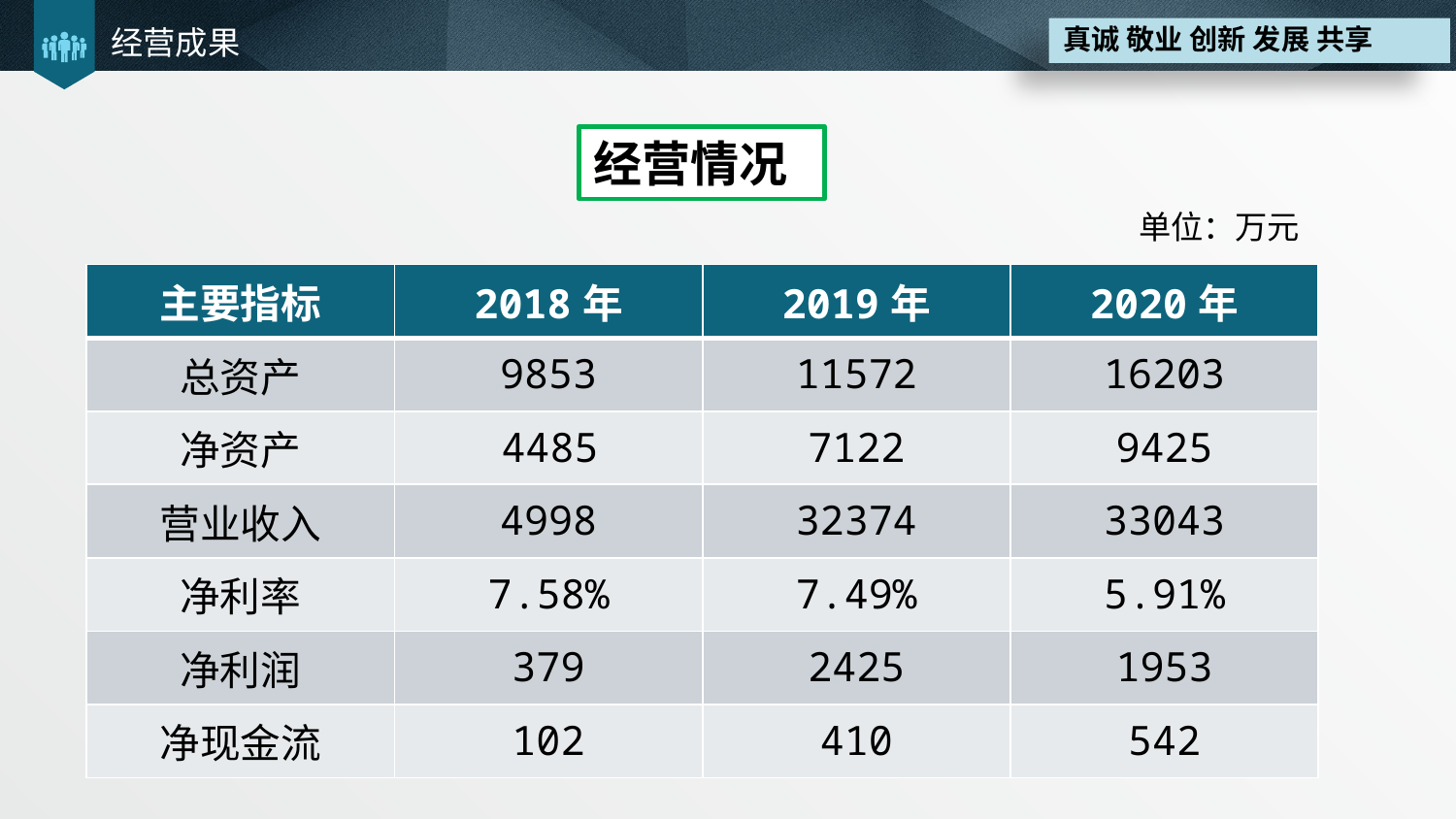

# 经营成果

经营情况
单位：万元
| 主要指标 | 2018年 | 2019年 | 2020年 |
| --- | --- | --- | --- |
| 总资产 | 9853 | 11572 | 16203 |
| 净资产 | 4485 | 7122 | 9425 |
| 营业收入 | 4998 | 32374 | 33043 |
| 净利率 | 7.58% | 7.49% | 5.91% |
| 净利润 | 379 | 2425 | 1953 |
| 净现金流 | 102 | 410 | 542 |